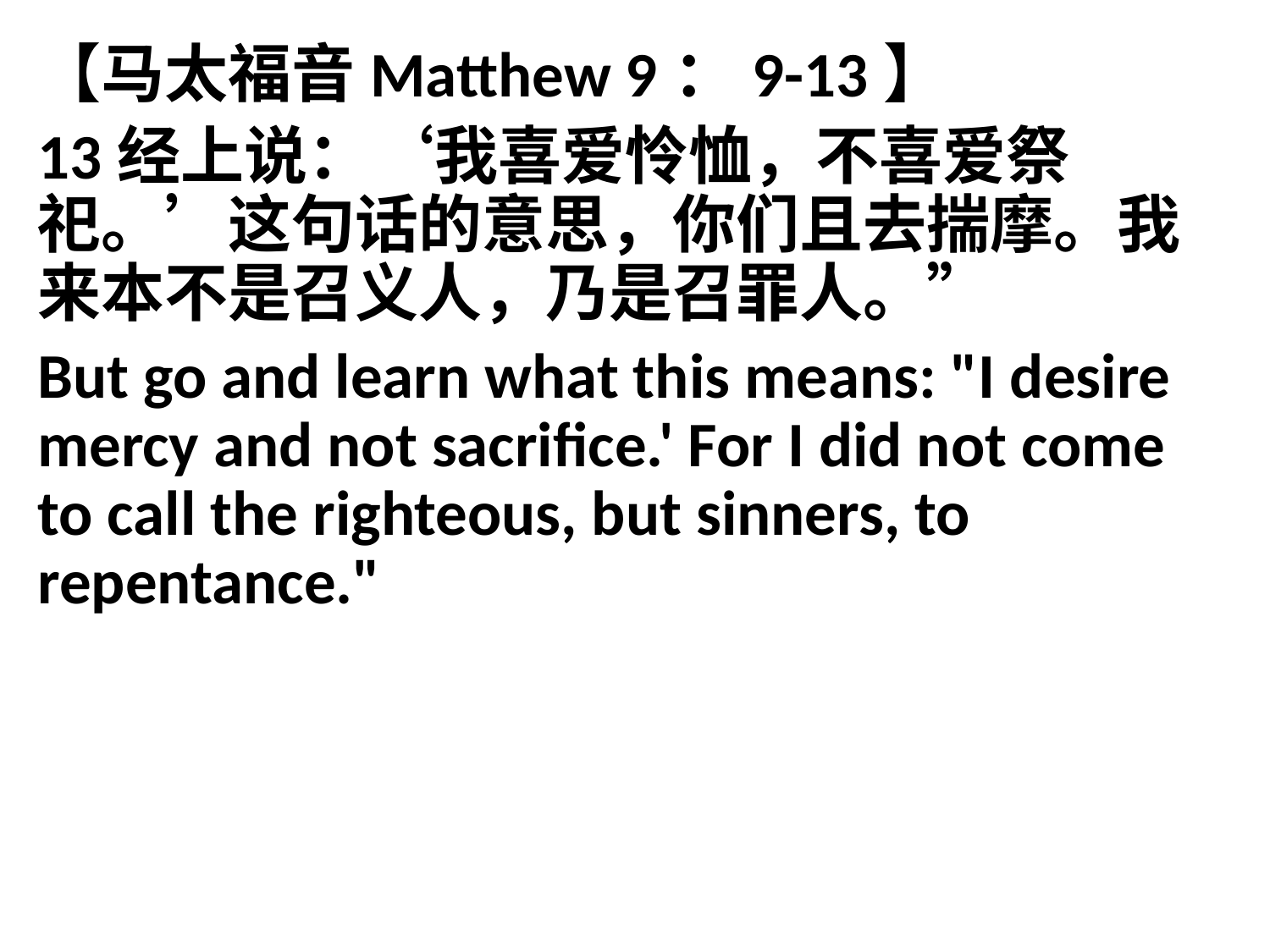

【马太福音Matthew 9：9-13】
13经上说：‘我喜爱怜恤，不喜爱祭祀。’这句话的意思，你们且去揣摩。我来本不是召义人，乃是召罪人。”
But go and learn what this means: "I desire mercy and not sacrifice.' For I did not come to call the righteous, but sinners, to repentance."